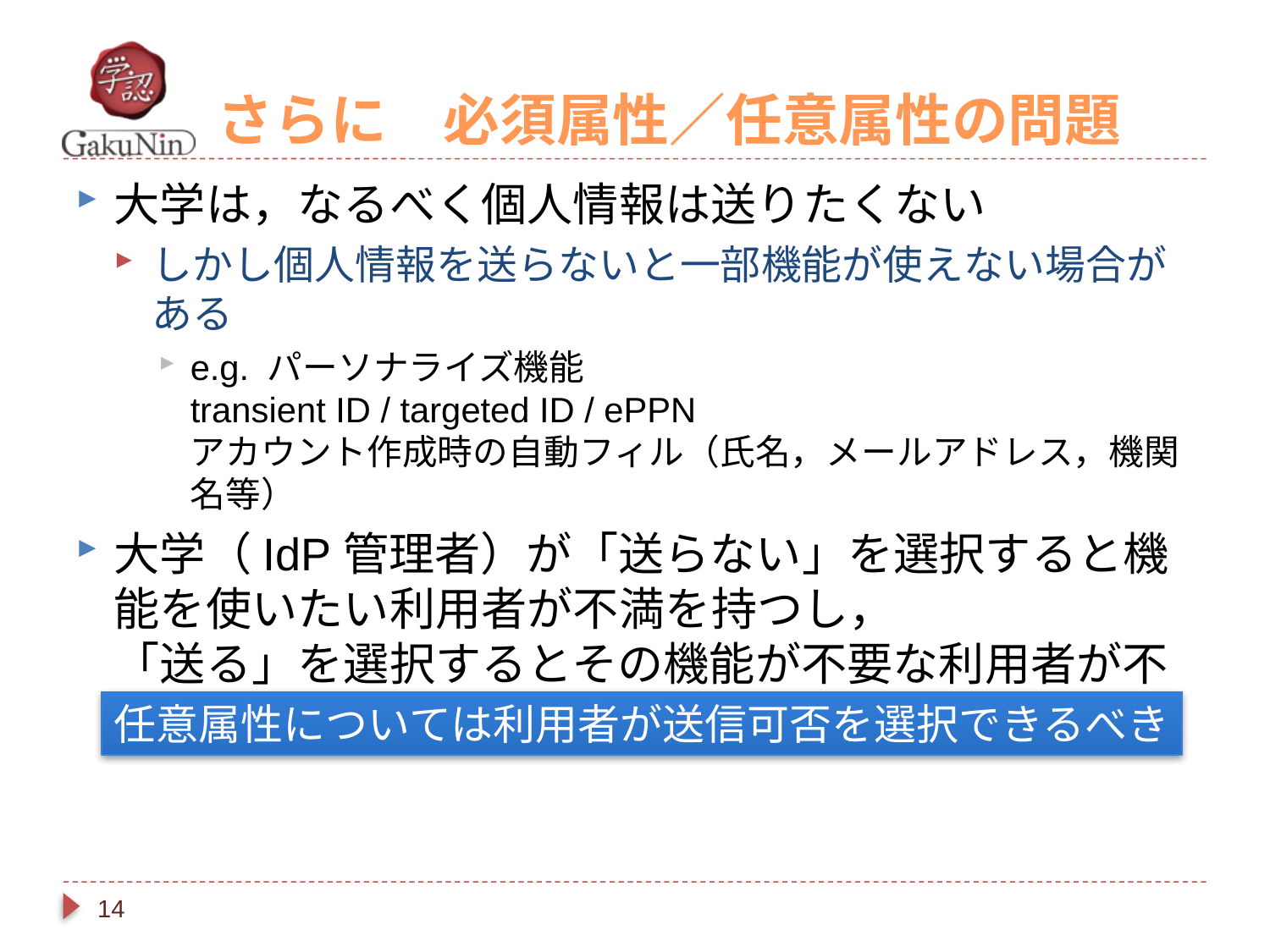

# さらに　必須属性／任意属性の問題
大学は，なるべく個人情報は送りたくない
しかし個人情報を送らないと一部機能が使えない場合がある
e.g. パーソナライズ機能
transient ID / targeted ID / ePPN
アカウント作成時の自動フィル（氏名，メールアドレス，機関名等）
大学（IdP管理者）が「送らない」を選択すると機能を使いたい利用者が不満を持つし，
「送る」を選択するとその機能が不要な利用者が不満を持つ
任意属性については利用者が送信可否を選択できるべき
14